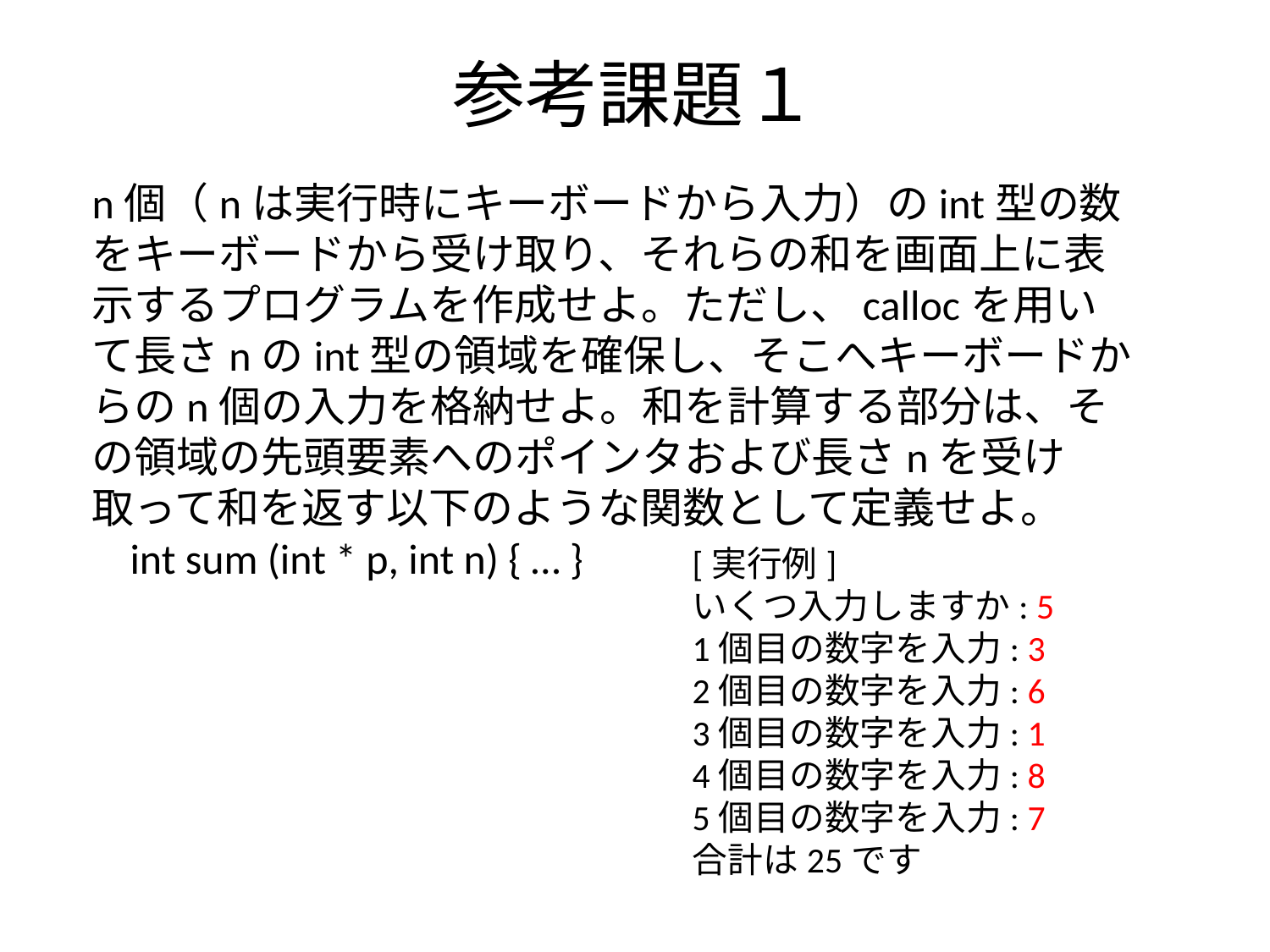

# 参考課題１
n個（nは実行時にキーボードから入力）のint型の数をキーボードから受け取り、それらの和を画面上に表示するプログラムを作成せよ。ただし、callocを用いて長さnのint型の領域を確保し、そこへキーボードからのn個の入力を格納せよ。和を計算する部分は、その領域の先頭要素へのポインタおよび長さnを受け取って和を返す以下のような関数として定義せよ。
    int sum (int * p, int n) { … }
[実行例]
いくつ入力しますか: 5
1個目の数字を入力: 3
2個目の数字を入力: 6
3個目の数字を入力: 1
4個目の数字を入力: 8
5個目の数字を入力: 7
合計は25です